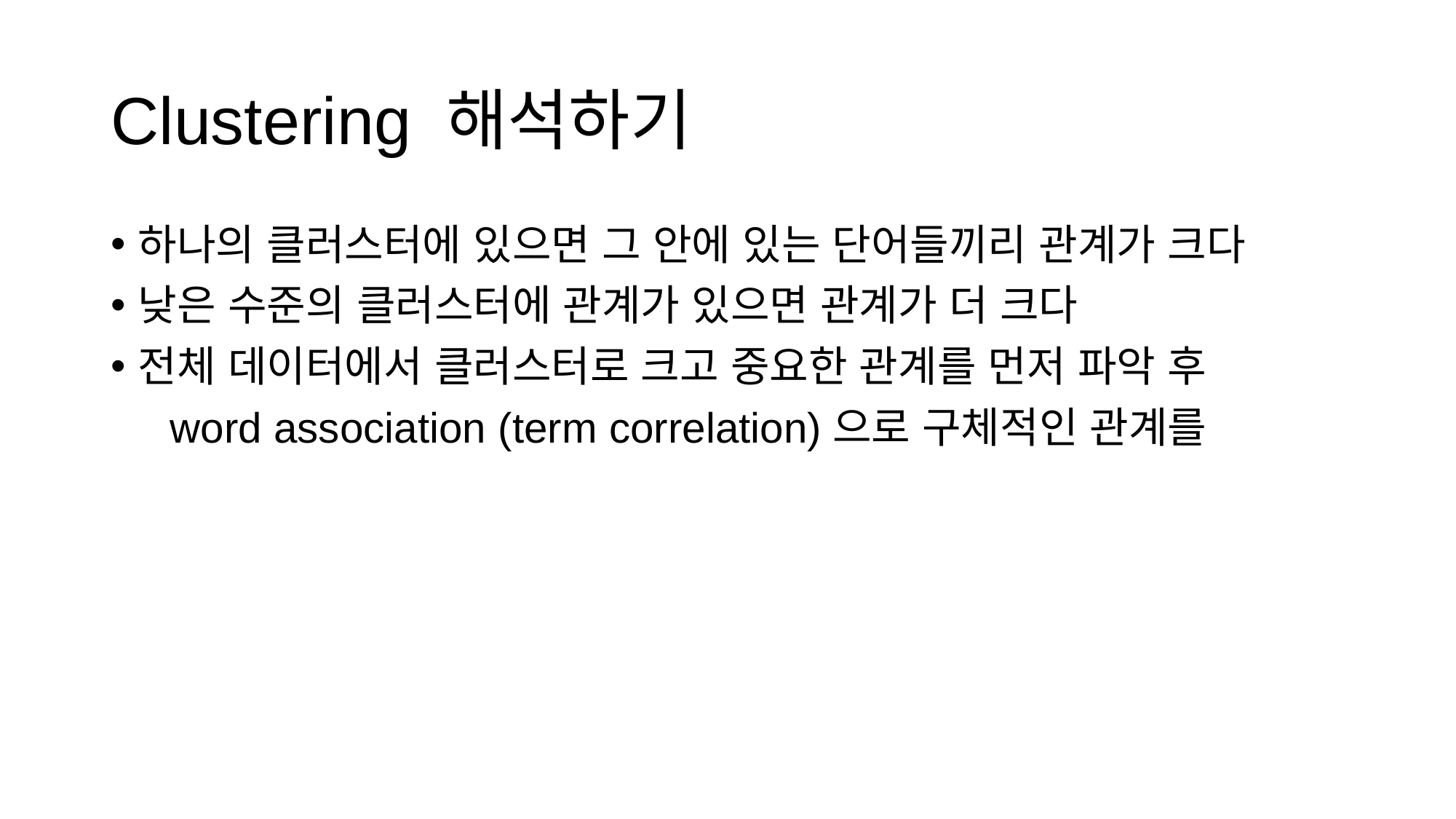

# Clustering 해석하기
하나의 클러스터에 있으면 그 안에 있는 단어들끼리 관계가 크다
낮은 수준의 클러스터에 관계가 있으면 관계가 더 크다
전체 데이터에서 클러스터로 크고 중요한 관계를 먼저 파악 후
     word association (term correlation)으로 구체적인 관계를